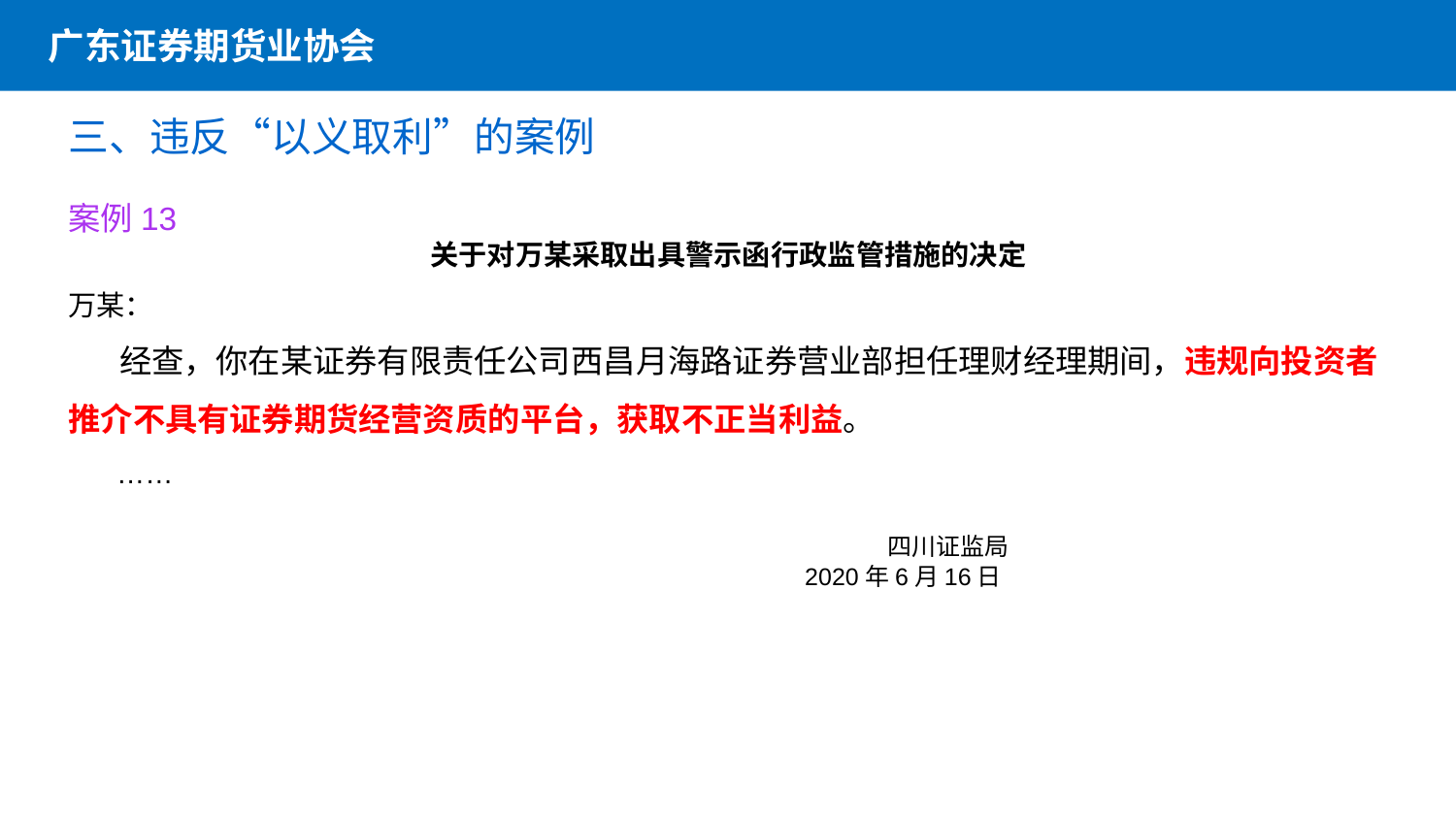

广东证券期货业协会
三、违反“以义取利”的案例

案例13
关于对万某采取出具警示函行政监管措施的决定
万某：
       经查，你在某证券有限责任公司西昌月海路证券营业部担任理财经理期间，违规向投资者推介不具有证券期货经营资质的平台，获取不正当利益。
      ……

                                                                                                 四川证监局
　　　　　　　                                                                                                         2020年6月16日